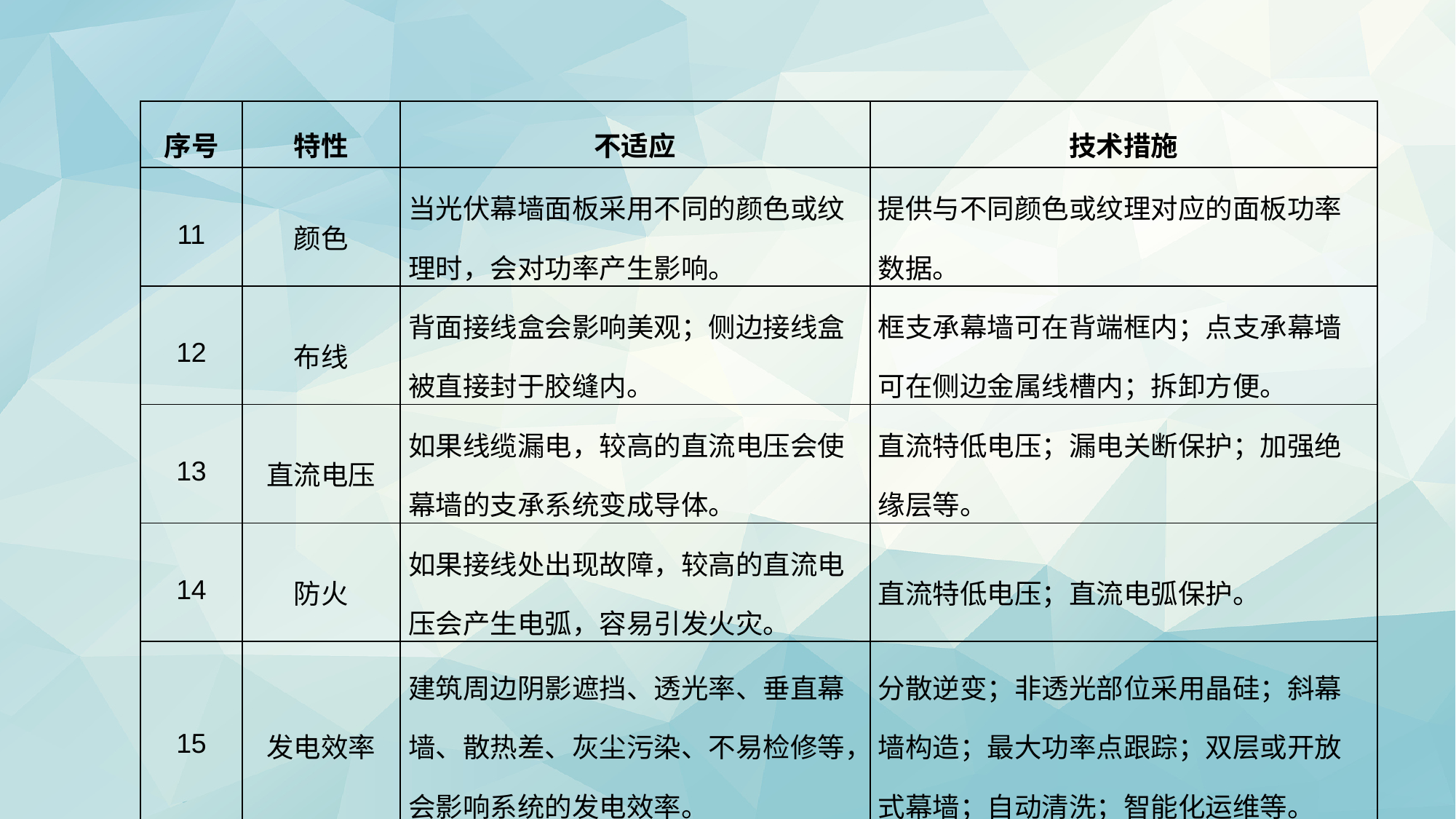

#

| 序号 | 特性 | 不适应 | 技术措施 |
| --- | --- | --- | --- |
| 11 | 颜色 | 当光伏幕墙面板采用不同的颜色或纹理时，会对功率产生影响。 | 提供与不同颜色或纹理对应的面板功率数据。 |
| 12 | 布线 | 背面接线盒会影响美观；侧边接线盒被直接封于胶缝内。 | 框支承幕墙可在背端框内；点支承幕墙可在侧边金属线槽内；拆卸方便。 |
| 13 | 直流电压 | 如果线缆漏电，较高的直流电压会使幕墙的支承系统变成导体。 | 直流特低电压；漏电关断保护；加强绝缘层等。 |
| 14 | 防火 | 如果接线处出现故障，较高的直流电压会产生电弧，容易引发火灾。 | 直流特低电压；直流电弧保护。 |
| 15 | 发电效率 | 建筑周边阴影遮挡、透光率、垂直幕墙、散热差、灰尘污染、不易检修等，会影响系统的发电效率。 | 分散逆变；非透光部位采用晶硅；斜幕墙构造；最大功率点跟踪；双层或开放式幕墙；自动清洗；智能化运维等。 |